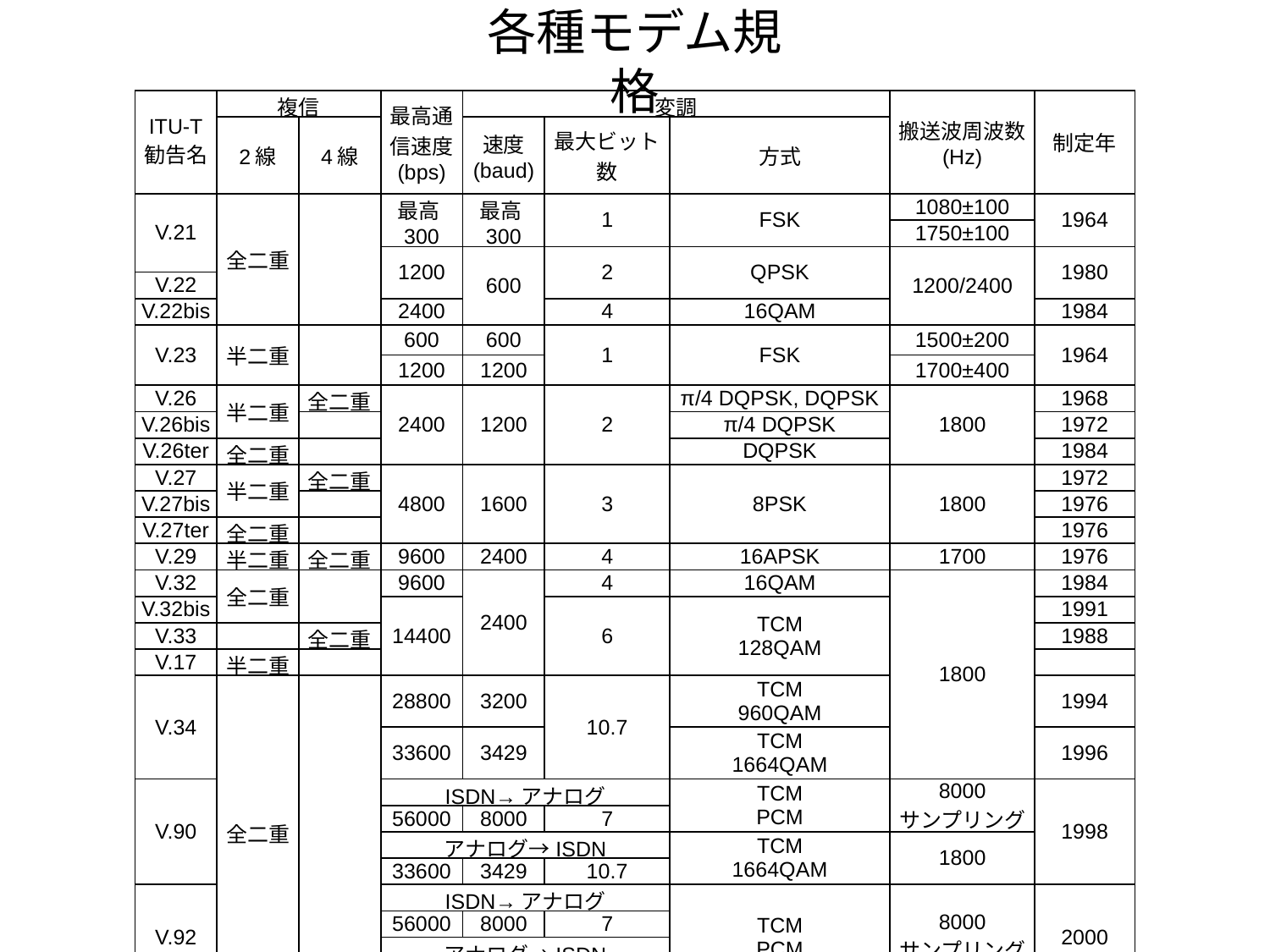

# 各種モデム規格
| ITU-T 勧告名 | 複信 |  | 最高通信速度 (bps) | 変調 |  |  | 搬送波周波数 (Hz) | 制定年 |
| --- | --- | --- | --- | --- | --- | --- | --- | --- |
|  | 2線 | 4線 |  | 速度 (baud) | 最大ビット数 | 方式 |  |  |
| V.21 | 全二重 |  | 最高300 | 最高300 | 1 | FSK | 1080±100 | 1964 |
|  |  |  |  |  |  |  | 1750±100 |  |
|  |  |  | 1200 | 600 | 2 | QPSK | 1200/2400 | 1980 |
| V.22 |  |  |  |  |  |  |  |  |
| V.22bis |  |  | 2400 |  | 4 | 16QAM |  | 1984 |
| V.23 | 半二重 |  | 600 | 600 | 1 | FSK | 1500±200 | 1964 |
|  |  |  | 1200 | 1200 |  |  | 1700±400 |  |
| V.26 | 半二重 | 全二重 | 2400 | 1200 | 2 | π/4 DQPSK, DQPSK | 1800 | 1968 |
| V.26bis |  |  |  |  |  | π/4 DQPSK |  | 1972 |
| V.26ter | 全二重 |  |  |  |  | DQPSK |  | 1984 |
| V.27 | 半二重 | 全二重 | 4800 | 1600 | 3 | 8PSK | 1800 | 1972 |
| V.27bis |  |  |  |  |  |  |  | 1976 |
| V.27ter | 全二重 |  |  |  |  |  |  | 1976 |
| V.29 | 半二重 | 全二重 | 9600 | 2400 | 4 | 16APSK | 1700 | 1976 |
| V.32 | 全二重 |  | 9600 | 2400 | 4 | 16QAM | 1800 | 1984 |
| V.32bis |  |  | 14400 |  | 6 | TCM 128QAM |  | 1991 |
| V.33 |  | 全二重 |  |  |  |  |  | 1988 |
| V.17 | 半二重 |  |  |  |  |  |  |  |
| V.34 | 全二重 |  | 28800 | 3200 | 10.7 | TCM 960QAM |  | 1994 |
|  |  |  | 33600 | 3429 |  | TCM 1664QAM |  | 1996 |
| V.90 |  |  | ISDN→アナログ |  |  | TCM PCM | 8000 サンプリング | 1998 |
|  |  |  | 56000 | 8000 | 7 |  |  |  |
|  |  |  | アナログ→ISDN |  |  | TCM 1664QAM | 1800 |  |
|  |  |  | 33600 | 3429 | 10.7 |  |  |  |
| V.92 |  |  | ISDN→アナログ |  |  | TCM PCM | 8000 サンプリング | 2000 |
|  |  |  | 56000 | 8000 | 7 |  |  |  |
|  |  |  | アナログ→ISDN |  |  |  |  |  |
|  |  |  | 48000 | 8000 | 6 |  |  |  |